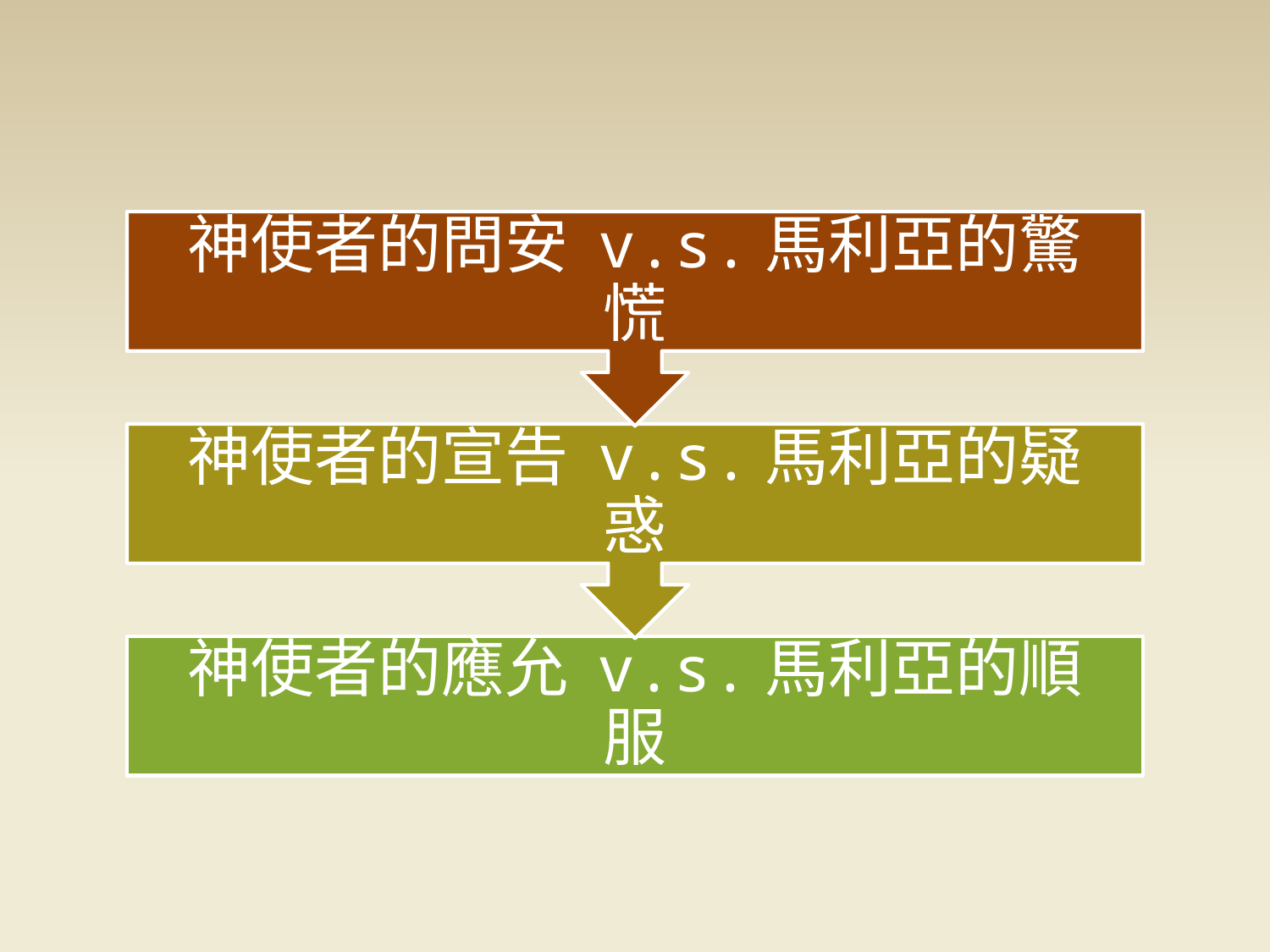

神使者的應允 v.s.馬利亞的順服
神使者的宣告 v.s.馬利亞的疑惑
神使者的問安 v.s.馬利亞的驚慌